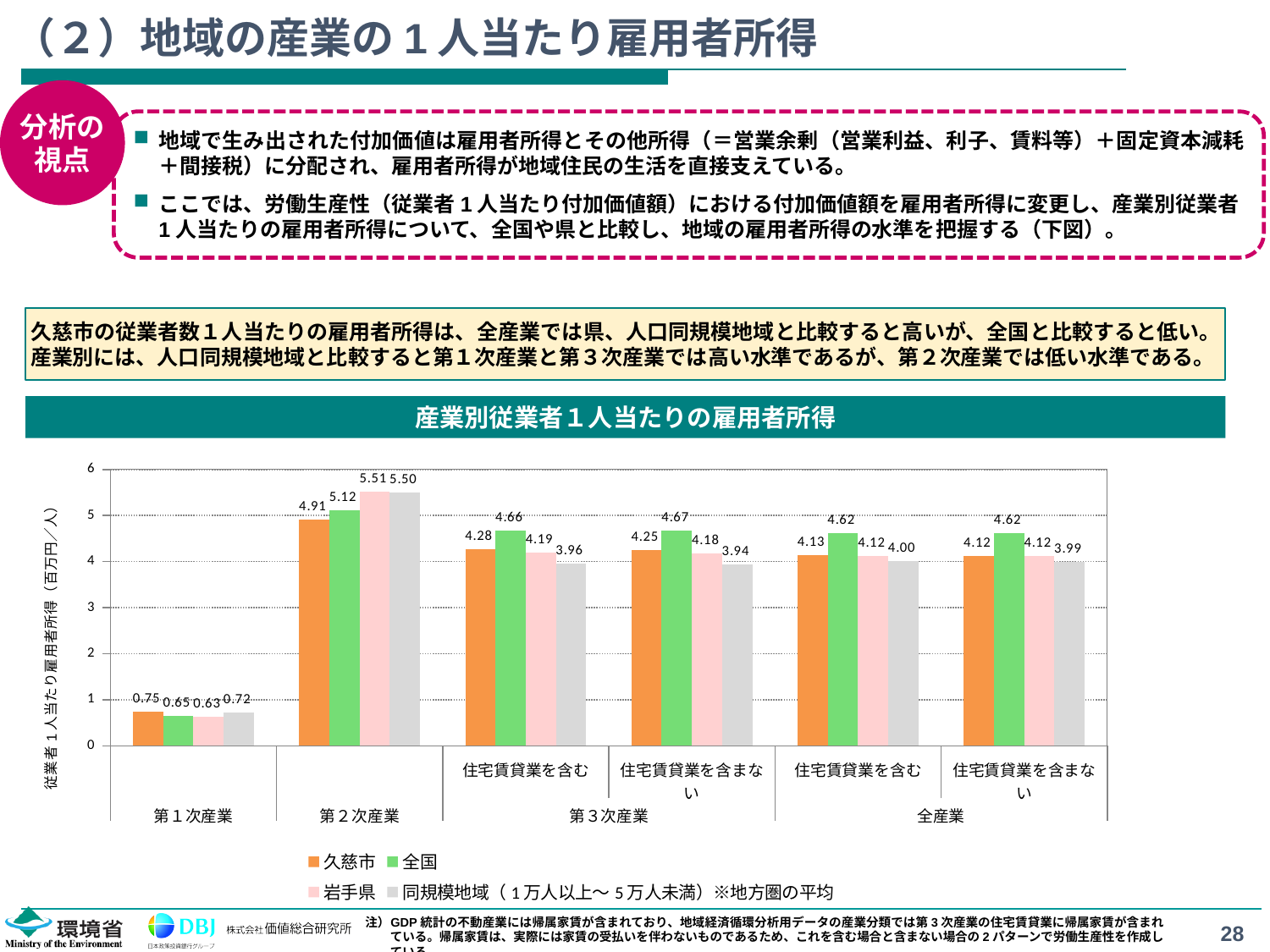

# （２）地域の産業の1人当たり雇用者所得
分析の
視点
地域で生み出された付加価値は雇用者所得とその他所得（＝営業余剰（営業利益、利子、賃料等）＋固定資本減耗＋間接税）に分配され、雇用者所得が地域住民の生活を直接支えている。
ここでは、労働生産性（従業者1人当たり付加価値額）における付加価値額を雇用者所得に変更し、産業別従業者1人当たりの雇用者所得について、全国や県と比較し、地域の雇用者所得の水準を把握する（下図）。
久慈市の従業者数１人当たりの雇用者所得は、全産業では県、人口同規模地域と比較すると高いが、全国と比較すると低い。産業別には、人口同規模地域と比較すると第１次産業と第３次産業では高い水準であるが、第２次産業では低い水準である。
産業別従業者１人当たりの雇用者所得

### Chart

| Category | 久慈市 | 全国 | 岩手県 | 同規模地域（1万人以上～5万人未満）※地方圏の平均 |
|---|---|---|---|---|
|  | 0.7478298011813826 | 0.6498565773627338 | 0.6298972839983353 | 0.717525621086546 |
|  | 4.907352707941797 | 5.116833214988286 | 5.511332244433824 | 5.495325847156189 |
| 住宅賃貸業を含む | 4.277778417215257 | 4.664920321855934 | 4.192463116489481 | 3.957763662121201 |
| 住宅賃貸業を含まない | 4.254146434144886 | 4.666928547571233 | 4.184475729301358 | 3.9351982507599508 |
| 住宅賃貸業を含む | 4.134887205714531 | 4.616444493894938 | 4.124305124688741 | 4.003649402823669 |
| 住宅賃貸業を含まない | 4.119504993661317 | 4.617498915423047 | 4.118827224344376 | 3.9902347176603286 |
注）	GDP統計の不動産業には帰属家賃が含まれており、地域経済循環分析用データの産業分類では第3次産業の住宅賃貸業に帰属家賃が含まれている。帰属家賃は、実際には家賃の受払いを伴わないものであるため、これを含む場合と含まない場合の2パターンで労働生産性を作成している。
28